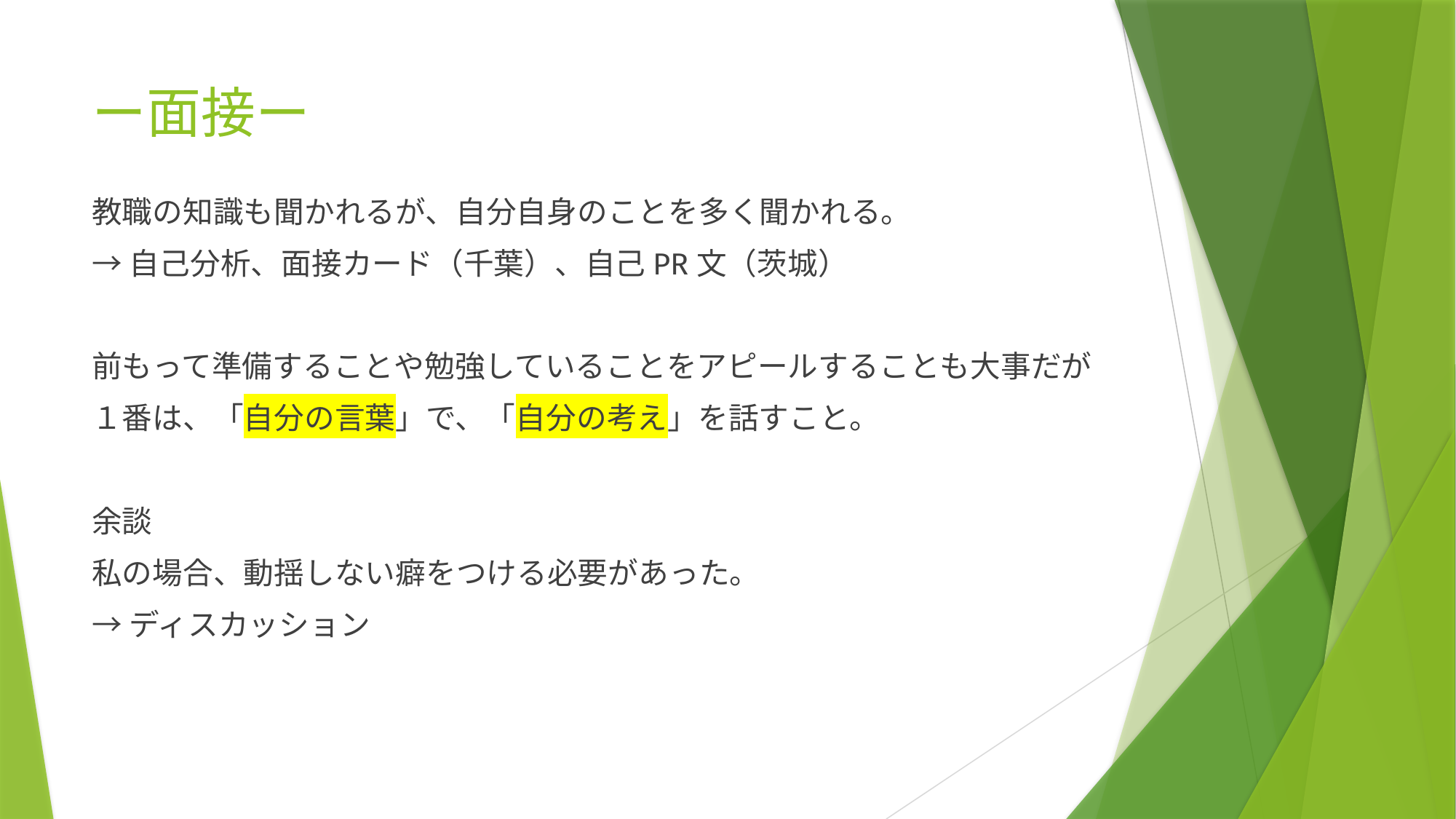

# ー面接ー
教職の知識も聞かれるが、自分自身のことを多く聞かれる。
→自己分析、面接カード（千葉）、自己PR文（茨城）

前もって準備することや勉強していることをアピールすることも大事だが
１番は、「自分の言葉」で、「自分の考え」を話すこと。

余談
私の場合、動揺しない癖をつける必要があった。
→ディスカッション